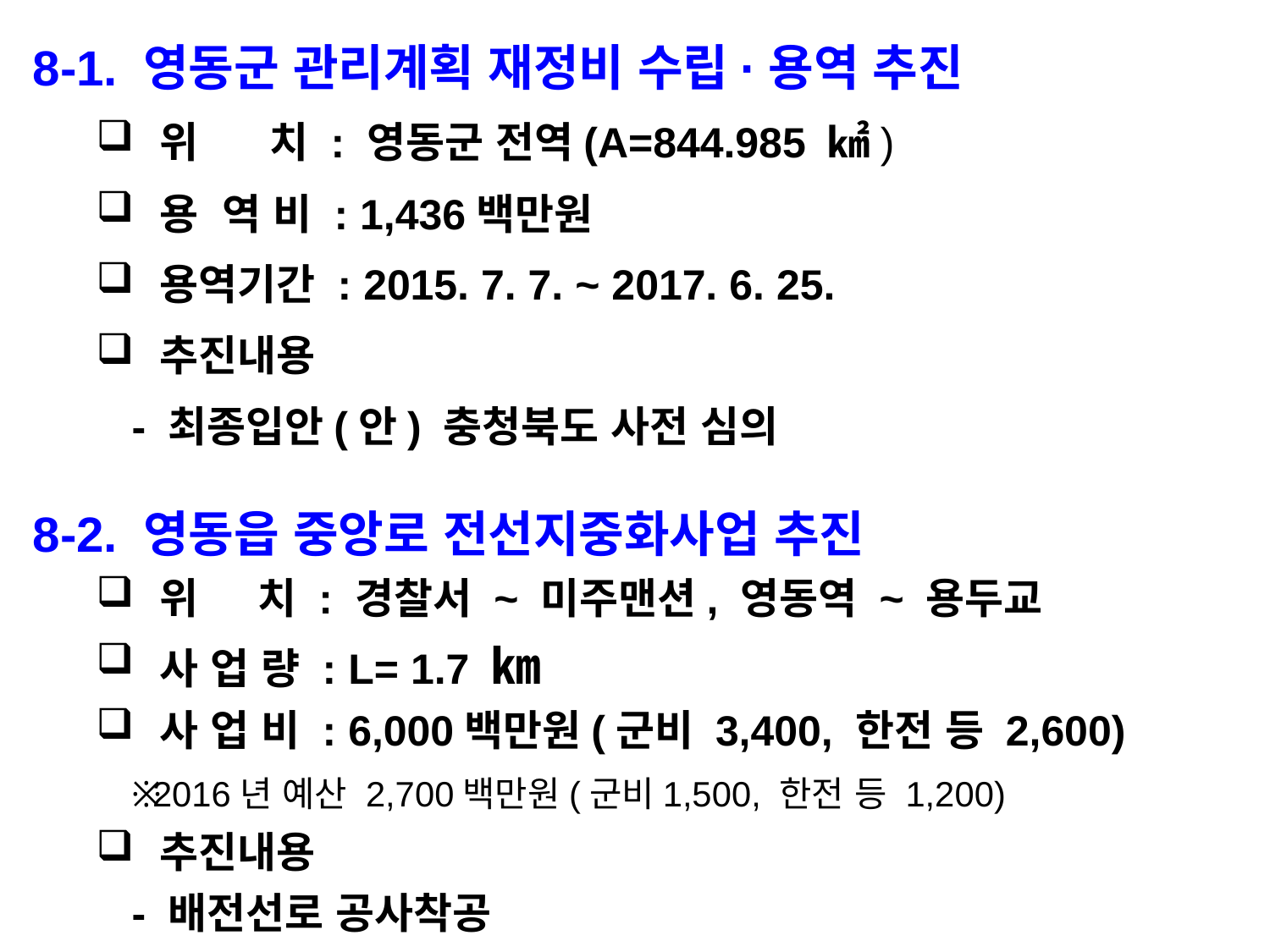

8-1. 영동군 관리계획 재정비 수립·용역 추진
위      치 : 영동군 전역(A=844.985 ㎢)
용  역 비 : 1,436백만원
용역기간 : 2015. 7. 7. ~ 2017. 6. 25.
추진내용
   - 최종입안(안) 충청북도 사전 심의

8-2. 영동읍 중앙로 전선지중화사업 추진
위     치 : 경찰서 ~ 미주맨션, 영동역 ~ 용두교
사 업 량 : L= 1.7 ㎞
사 업 비 : 6,000백만원(군비 3,400, 한전 등 2,600)
   ※2016년 예산 2,700백만원(군비1,500, 한전 등 1,200)
추진내용
   - 배전선로 공사착공